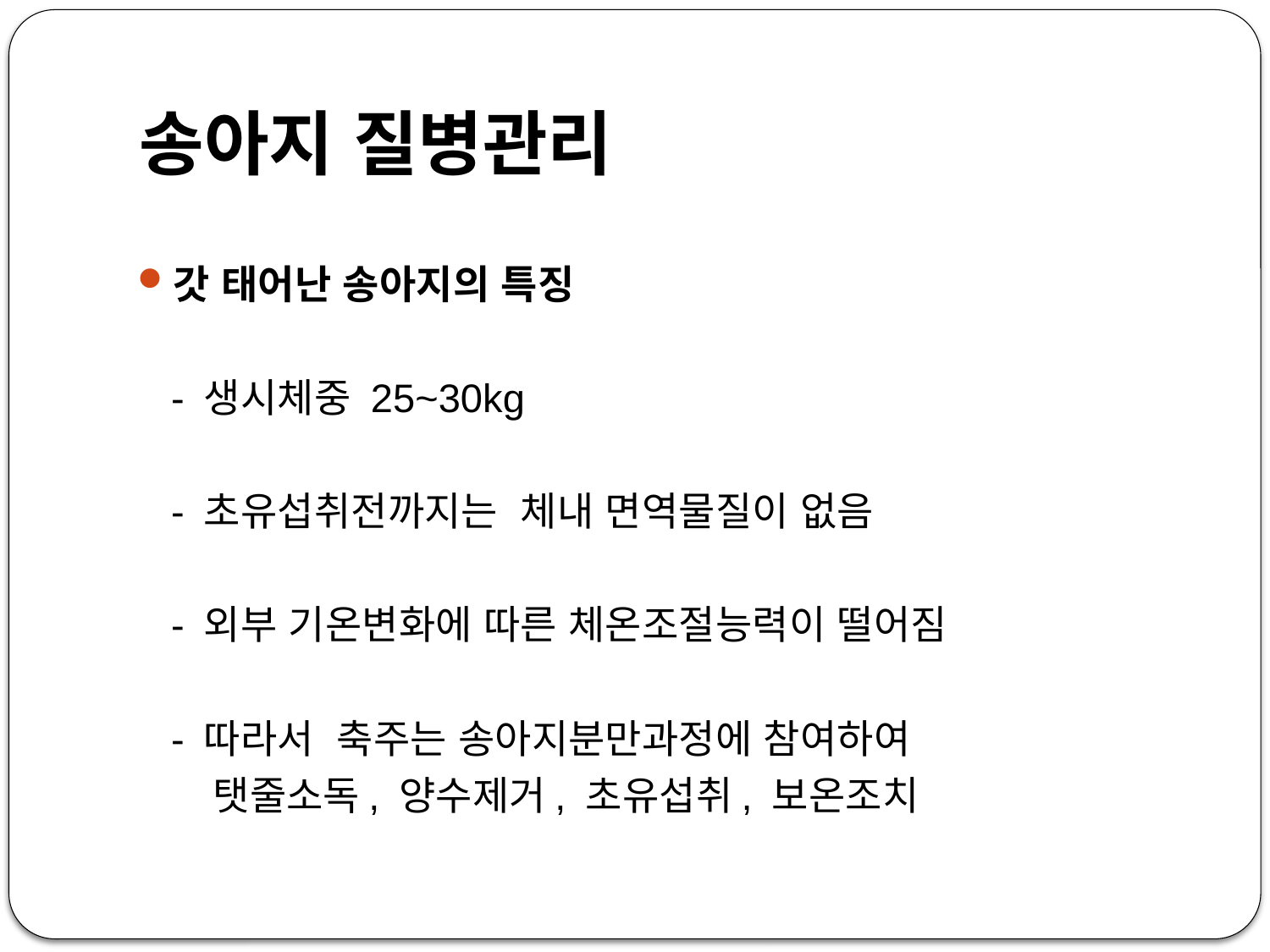

# 송아지 질병관리

갓 태어난 송아지의 특징

   - 생시체중 25~30kg

   - 초유섭취전까지는  체내 면역물질이 없음

   - 외부 기온변화에 따른 체온조절능력이 떨어짐

   - 따라서  축주는 송아지분만과정에 참여하여
      탯줄소독, 양수제거, 초유섭취, 보온조치